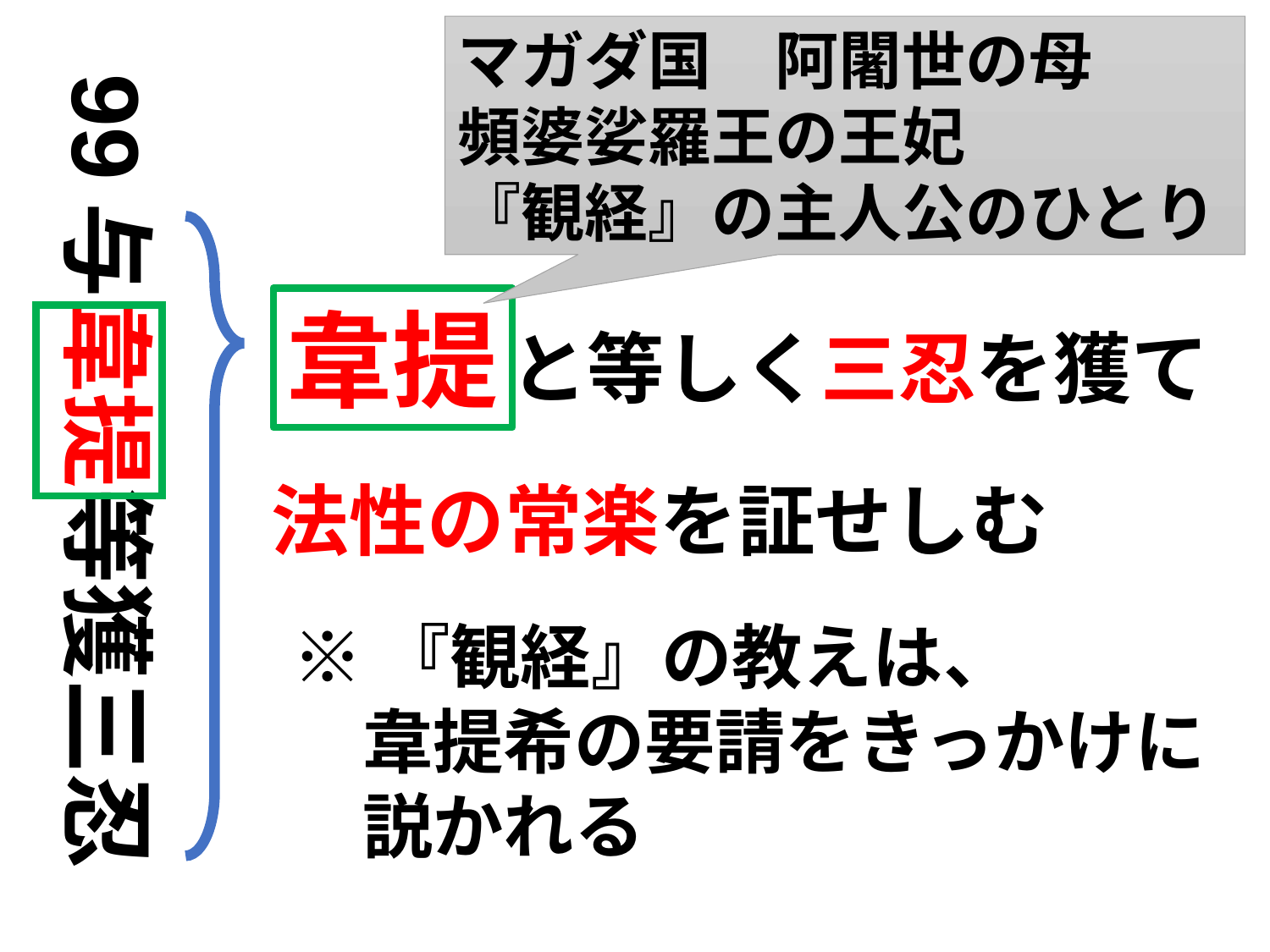

99与韋提等獲三忍
マガダ国　阿闍世の母
頻婆娑羅王の王妃
『観経』の主人公のひとり

韋提

と等しく三忍を獲て
法性の常楽を証せしむ
※『観経』の教えは、
　韋提希の要請をきっかけに
　説かれる